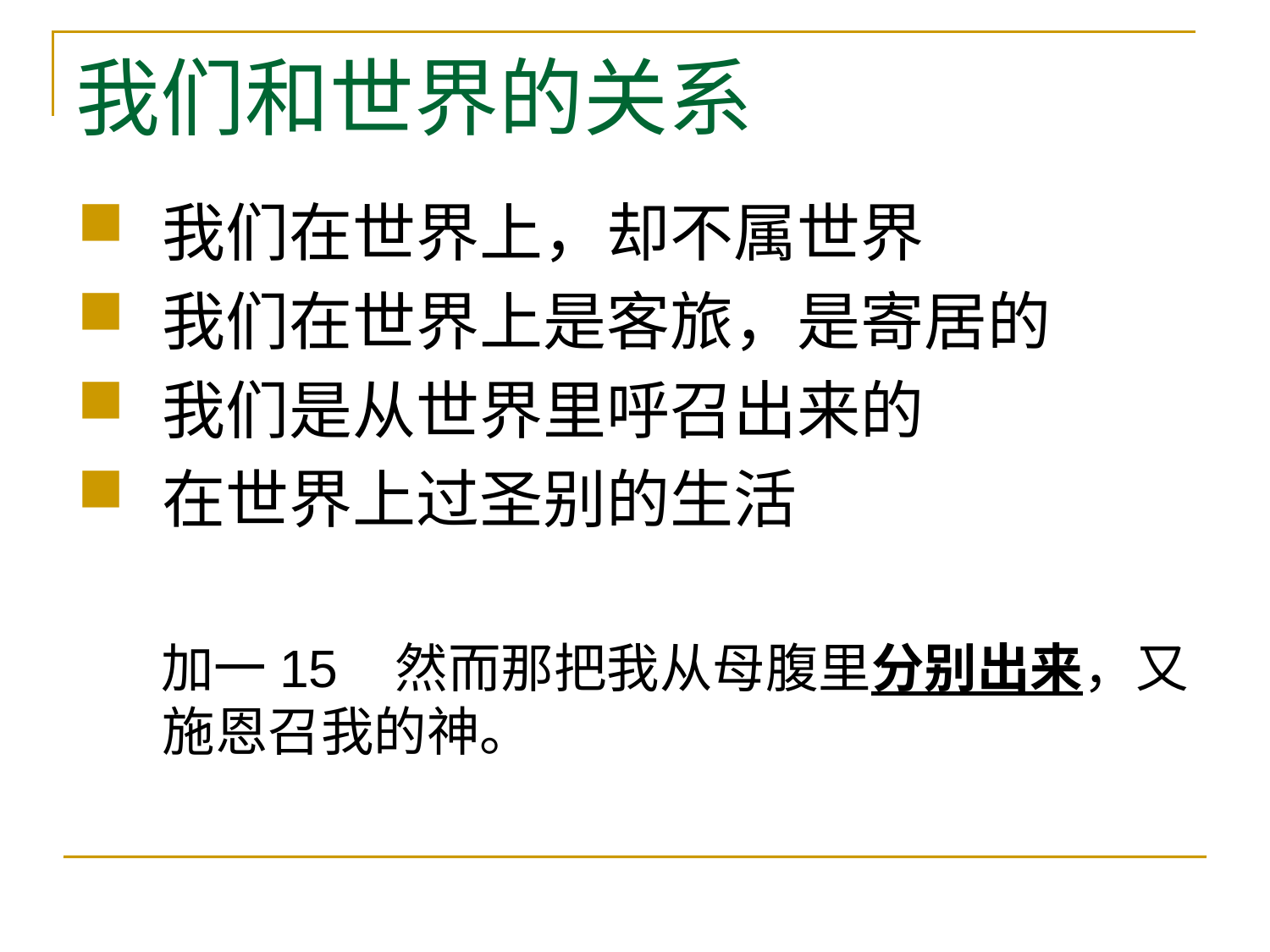

# 我们和世界的关系
我们在世界上，却不属世界
我们在世界上是客旅，是寄居的
我们是从世界里呼召出来的
在世界上过圣别的生活

      加一15   然而那把我从母腹里分别出来，又施恩召我的神。